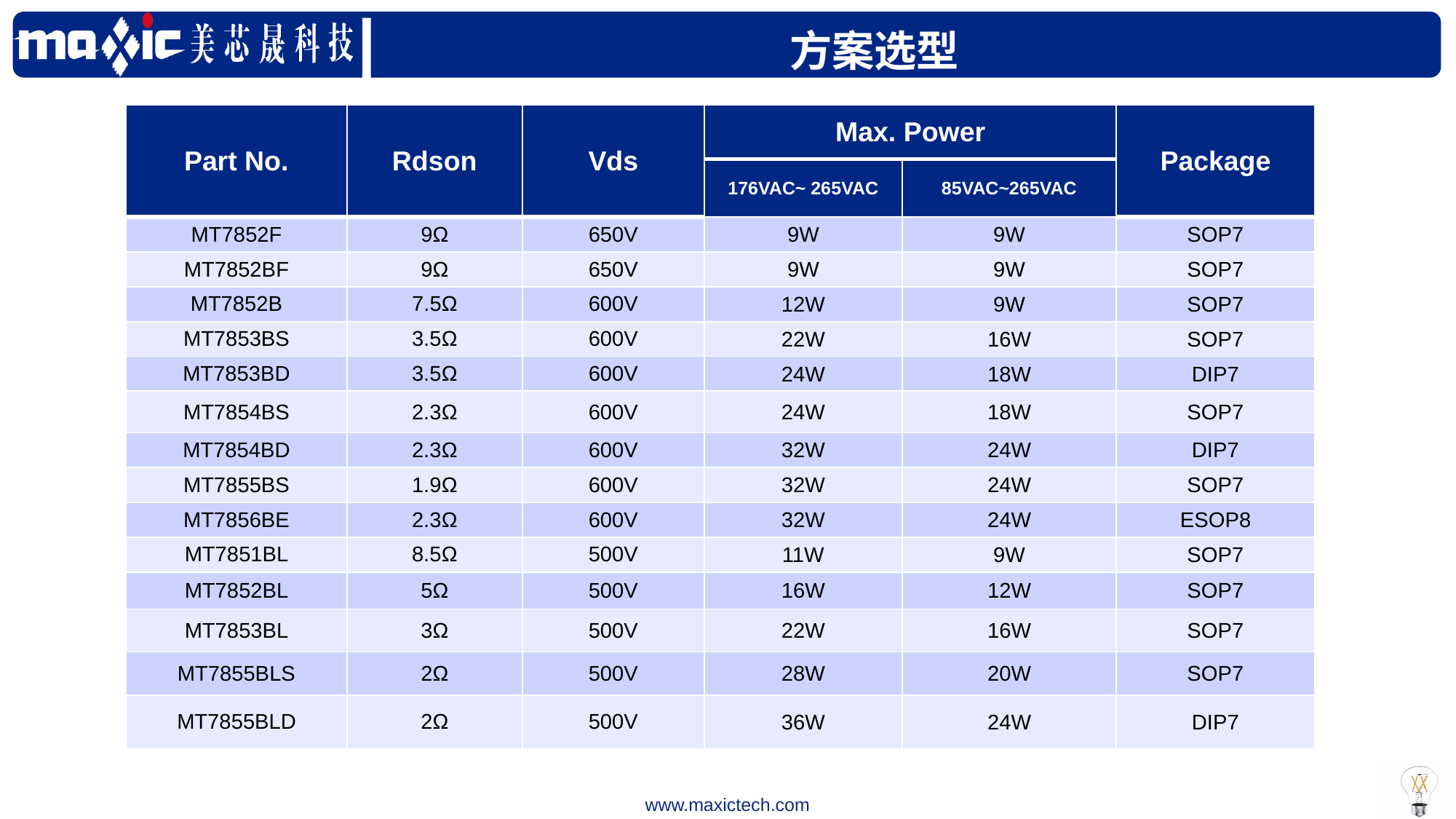

|                                       方案选型
| Part No. | Rdson | Vds | Max. Power |  | Package |
| --- | --- | --- | --- | --- | --- |
|  |  |  | 176VAC~ 265VAC | 85VAC~265VAC |  |
| MT7852F | 9Ω | 650V | 9W | 9W | SOP7 |
| MT7852BF | 9Ω | 650V | 9W | 9W | SOP7 |
| MT7852B | 7.5Ω | 600V | 12W | 9W | SOP7 |
| MT7853BS | 3.5Ω | 600V | 22W | 16W | SOP7 |
| MT7853BD | 3.5Ω | 600V | 24W | 18W | DIP7 |
| MT7854BS | 2.3Ω | 600V | 24W | 18W | SOP7 |
| MT7854BD | 2.3Ω | 600V | 32W | 24W | DIP7 |
| MT7855BS | 1.9Ω | 600V | 32W | 24W | SOP7 |
| MT7856BE | 2.3Ω | 600V | 32W | 24W | ESOP8 |
| MT7851BL | 8.5Ω | 500V | 11W | 9W | SOP7 |
| MT7852BL | 5Ω | 500V | 16W | 12W | SOP7 |
| MT7853BL | 3Ω | 500V | 22W | 16W | SOP7 |
| MT7855BLS | 2Ω | 500V | 28W | 20W | SOP7 |
| MT7855BLD | 2Ω | 500V | 36W | 24W | DIP7 |
15